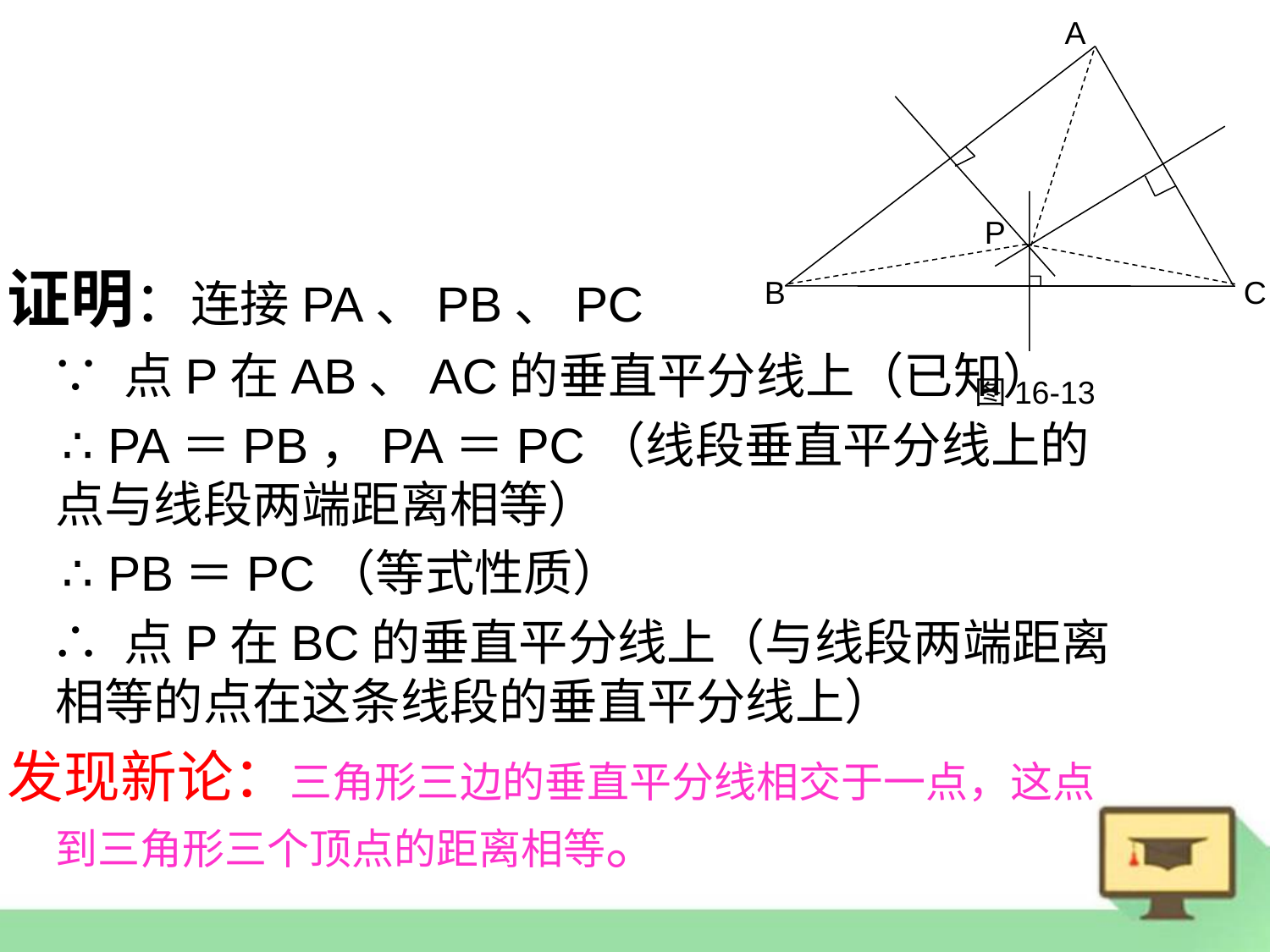

A

P
B
C

图16-13

证明：连接PA、PB、PC
    ∵ 点P在AB、AC的垂直平分线上（已知）
    ∴ PA＝PB，PA＝PC（线段垂直平分线上的点与线段两端距离相等）
    ∴ PB＝PC（等式性质）
    ∴ 点P在BC的垂直平分线上（与线段两端距离相等的点在这条线段的垂直平分线上）
发现新论：三角形三边的垂直平分线相交于一点，这点到三角形三个顶点的距离相等。